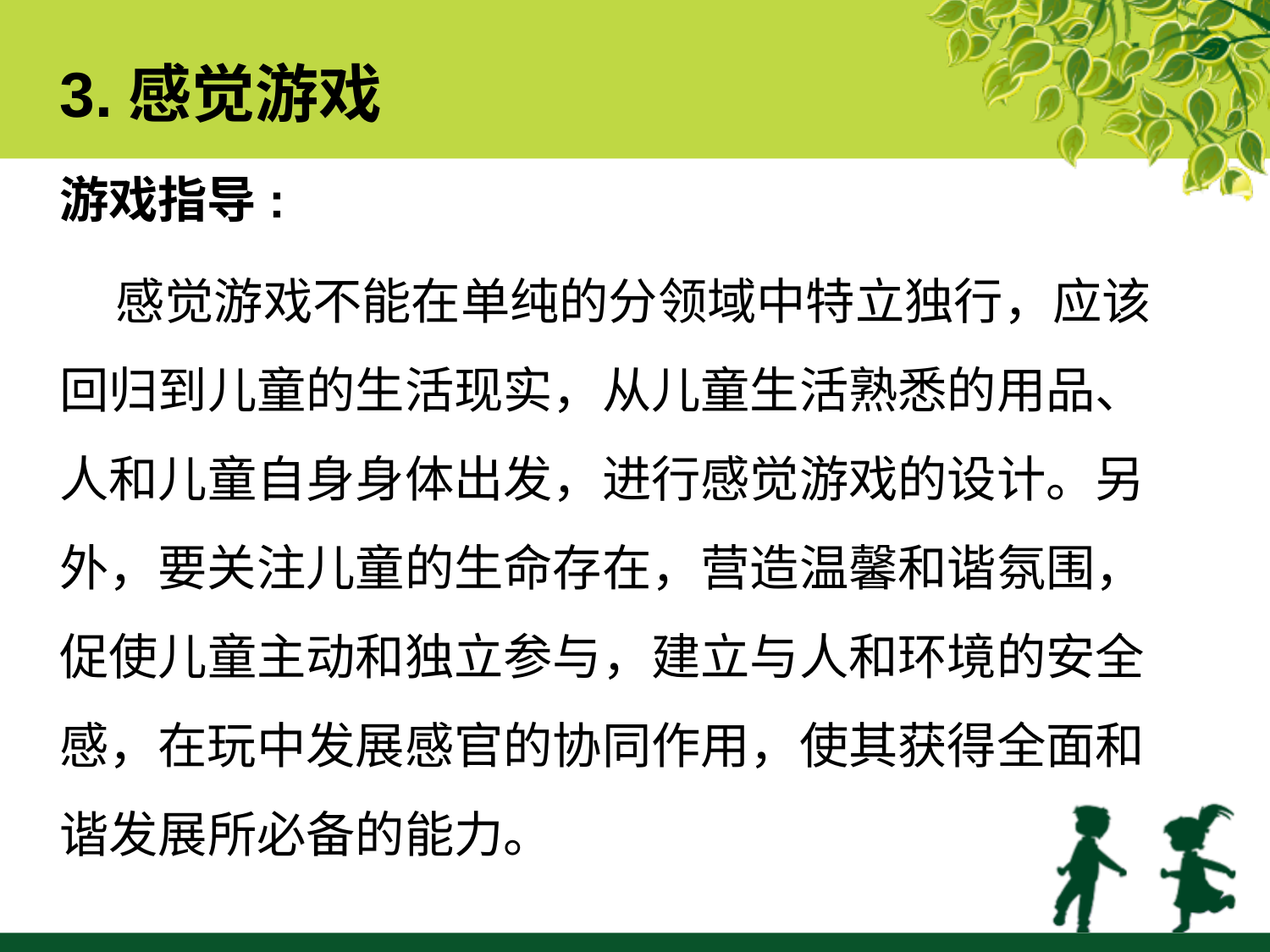

# 3.感觉游戏
游戏指导:
    感觉游戏不能在单纯的分领域中特立独行，应该回归到儿童的生活现实，从儿童生活熟悉的用品、人和儿童自身身体出发，进行感觉游戏的设计。另外，要关注儿童的生命存在，营造温馨和谐氛围，促使儿童主动和独立参与，建立与人和环境的安全感，在玩中发展感官的协同作用，使其获得全面和谐发展所必备的能力。